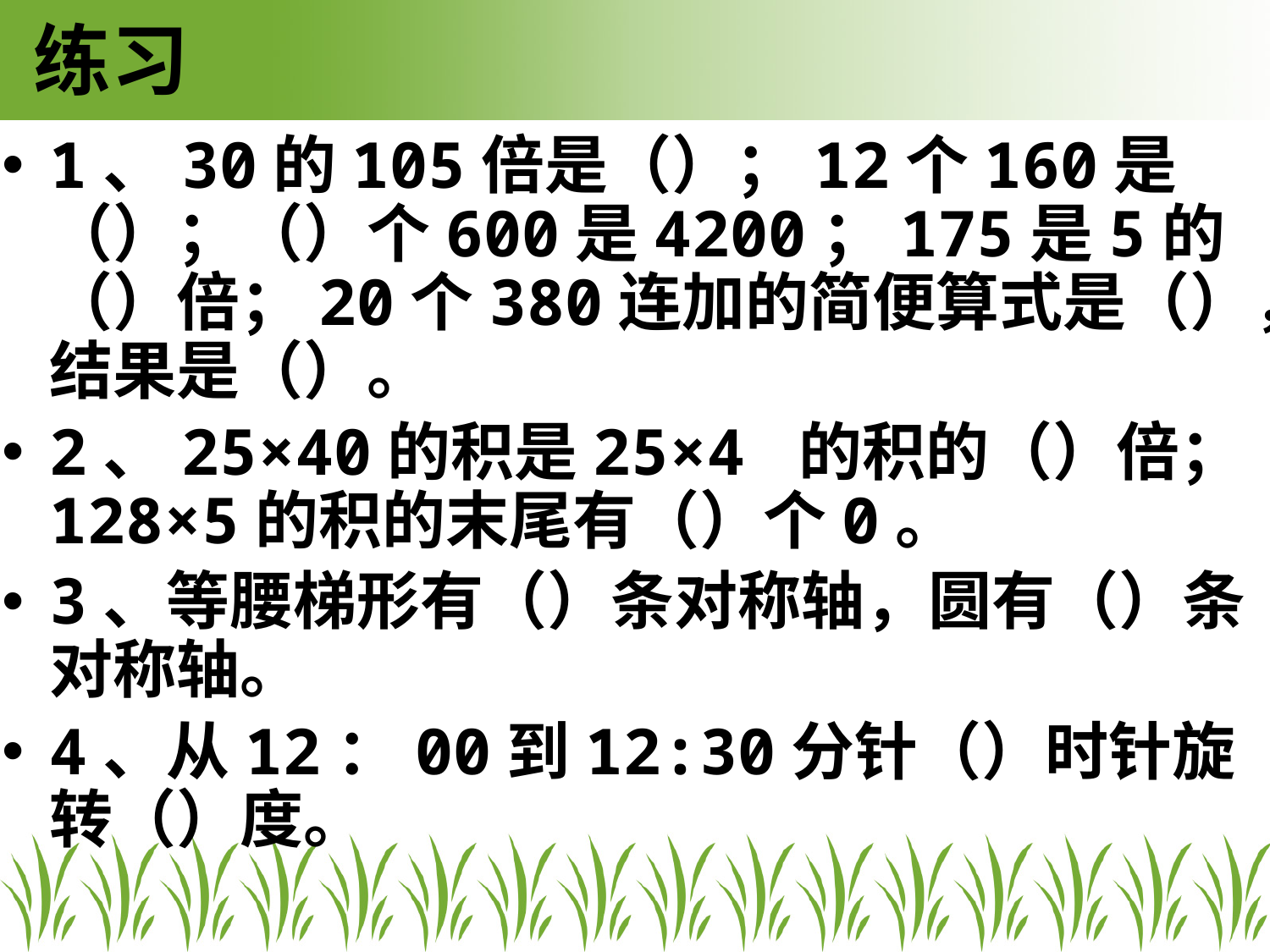

# 练习
1、30的105倍是（）；12个160是（）；（）个600是4200；175是5的（）倍；20个380连加的简便算式是（），结果是（）。
2、25×40的积是25×4 的积的（）倍；128×5的积的末尾有（）个0。
3、等腰梯形有（）条对称轴，圆有（）条对称轴。
4、从12：00到12:30分针（）时针旋转（）度。